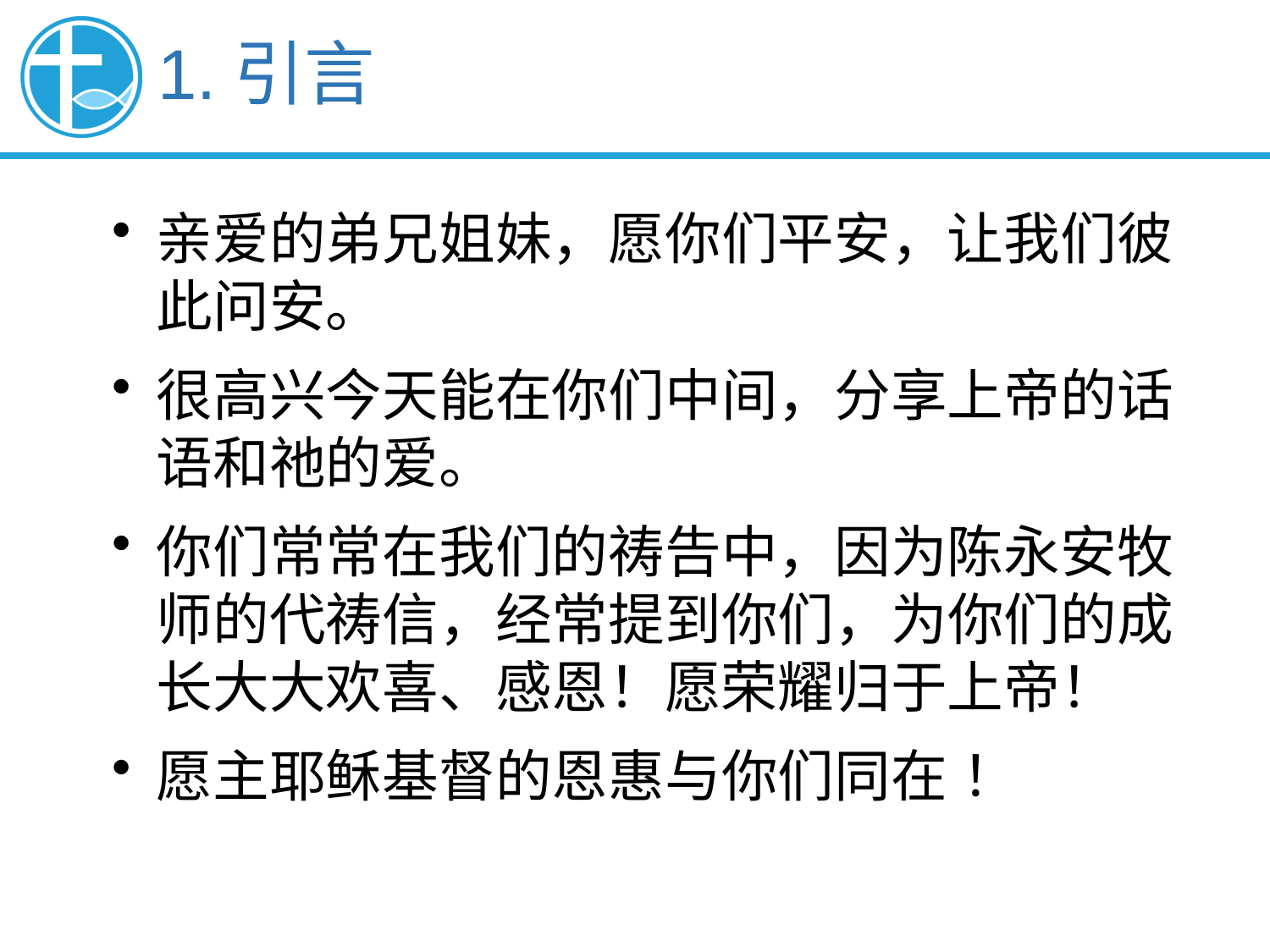

1.引言
亲爱的弟兄姐妹，愿你们平安，让我们彼此问安。
很高兴今天能在你们中间，分享上帝的话语和祂的爱。
你们常常在我们的祷告中，因为陈永安牧师的代祷信，经常提到你们，为你们的成长大大欢喜、感恩！愿荣耀归于上帝！
愿主耶稣基督的恩惠与你们同在！